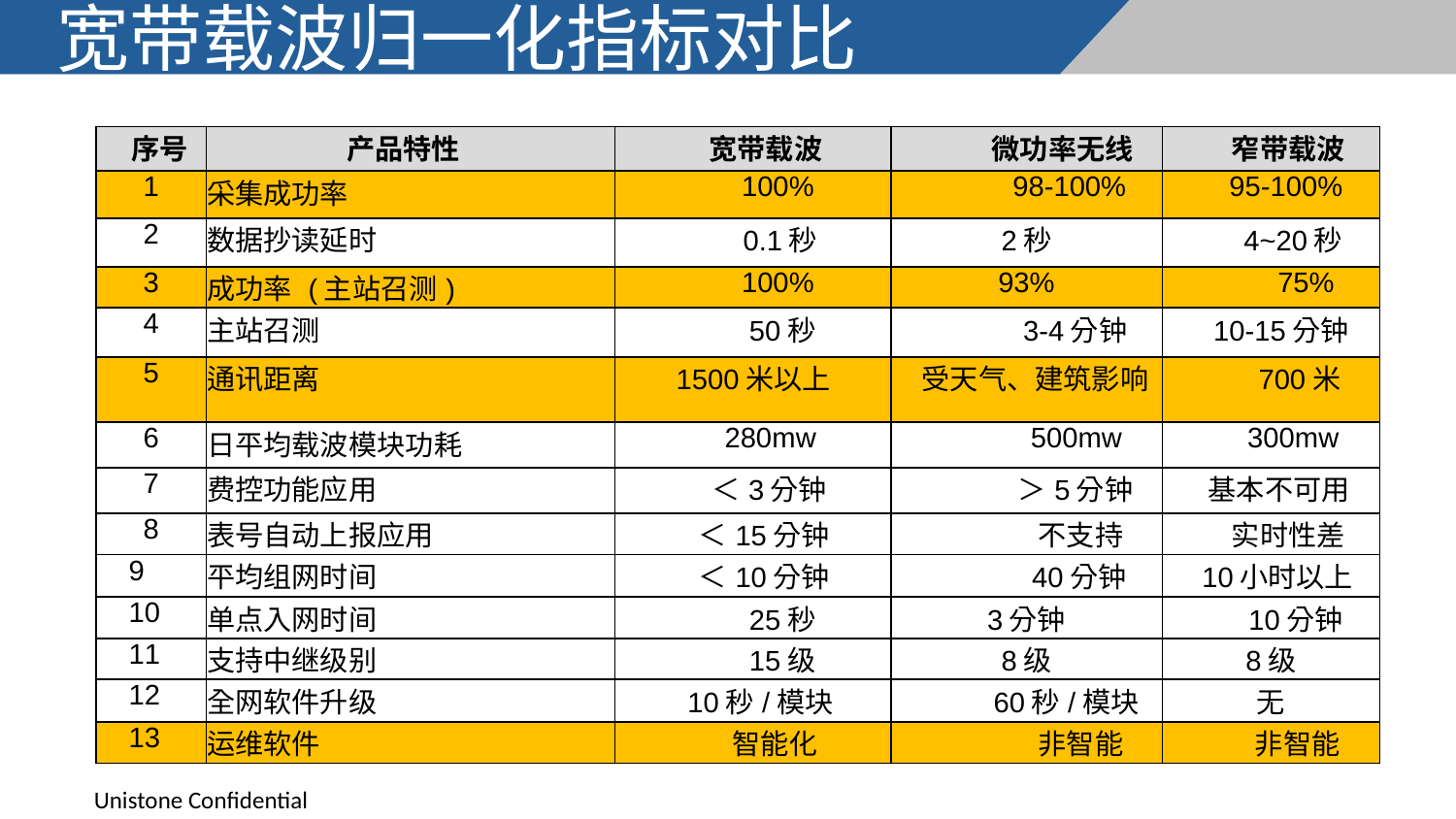

# 宽带载波归一化指标对比
| 序号 | 产品特性 | 宽带载波 | 微功率无线 | 窄带载波 |
| --- | --- | --- | --- | --- |
| 1 | 采集成功率 | 100% | 98-100% | 95-100% |
| 2 | 数据抄读延时 | 0.1秒 | 2秒 | 4~20秒 |
| 3 | 成功率 (主站召测) | 100% | 93% | 75% |
| 4 | 主站召测 | 50秒 | 3-4分钟 | 10-15分钟 |
| 5 | 通讯距离 | 1500米以上 | 受天气、建筑影响 | 700米 |
| 6 | 日平均载波模块功耗 | 280mw | 500mw | 300mw |
| 7 | 费控功能应用 | ＜3分钟 | ＞5分钟 | 基本不可用 |
| 8 | 表号自动上报应用 | ＜15分钟 | 不支持 | 实时性差 |
| 9 | 平均组网时间 | ＜10分钟 | 40分钟 | 10小时以上 |
| 10 | 单点入网时间 | 25秒 | 3分钟 | 10分钟 |
| 11 | 支持中继级别 | 15级 | 8级 | 8级 |
| 12 | 全网软件升级 | 10秒/模块 | 60秒/模块 | 无 |
| 13 | 运维软件 | 智能化 | 非智能 | 非智能 |